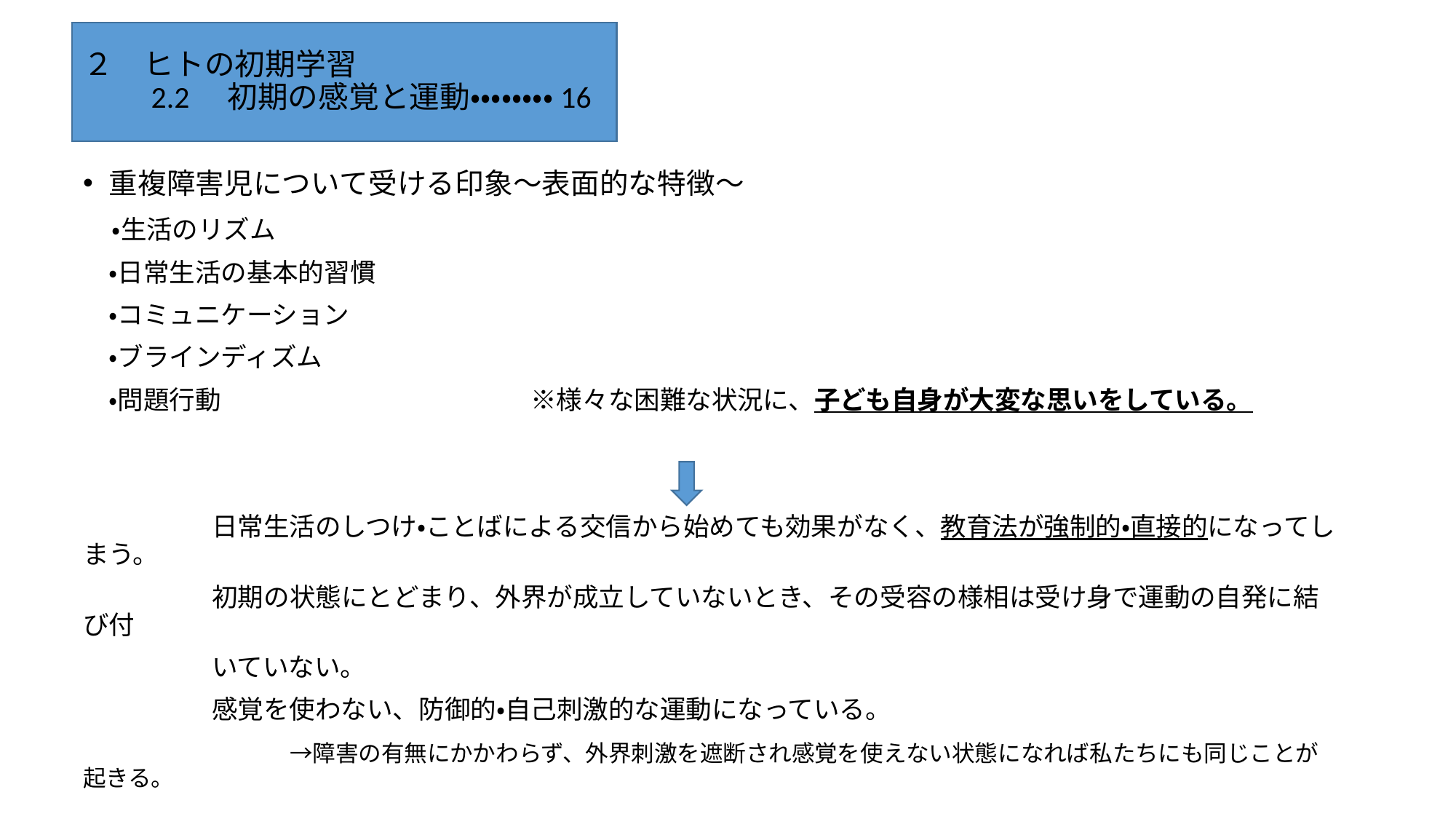

# ２　ヒトの初期学習
　　2.2　初期の感覚と運動・・・・・・・・16
重複障害児について受ける印象～表面的な特徴～
　・生活のリズム
　・日常生活の基本的習慣
　・コミュニケーション
　・ブラインディズム
　・問題行動　　　　　　　　　　　　※様々な困難な状況に、子ども自身が大変な思いをしている。

　　　　　日常生活のしつけ・ことばによる交信から始めても効果がなく、教育法が強制的・直接的になってしまう。
　　　　　初期の状態にとどまり、外界が成立していないとき、その受容の様相は受け身で運動の自発に結び付
　　　　　いていない。
　　　　　感覚を使わない、防御的・自己刺激的な運動になっている。
　　　　　　　　→障害の有無にかかわらず、外界刺激を遮断され感覚を使えない状態になれば私たちにも同じことが起きる。